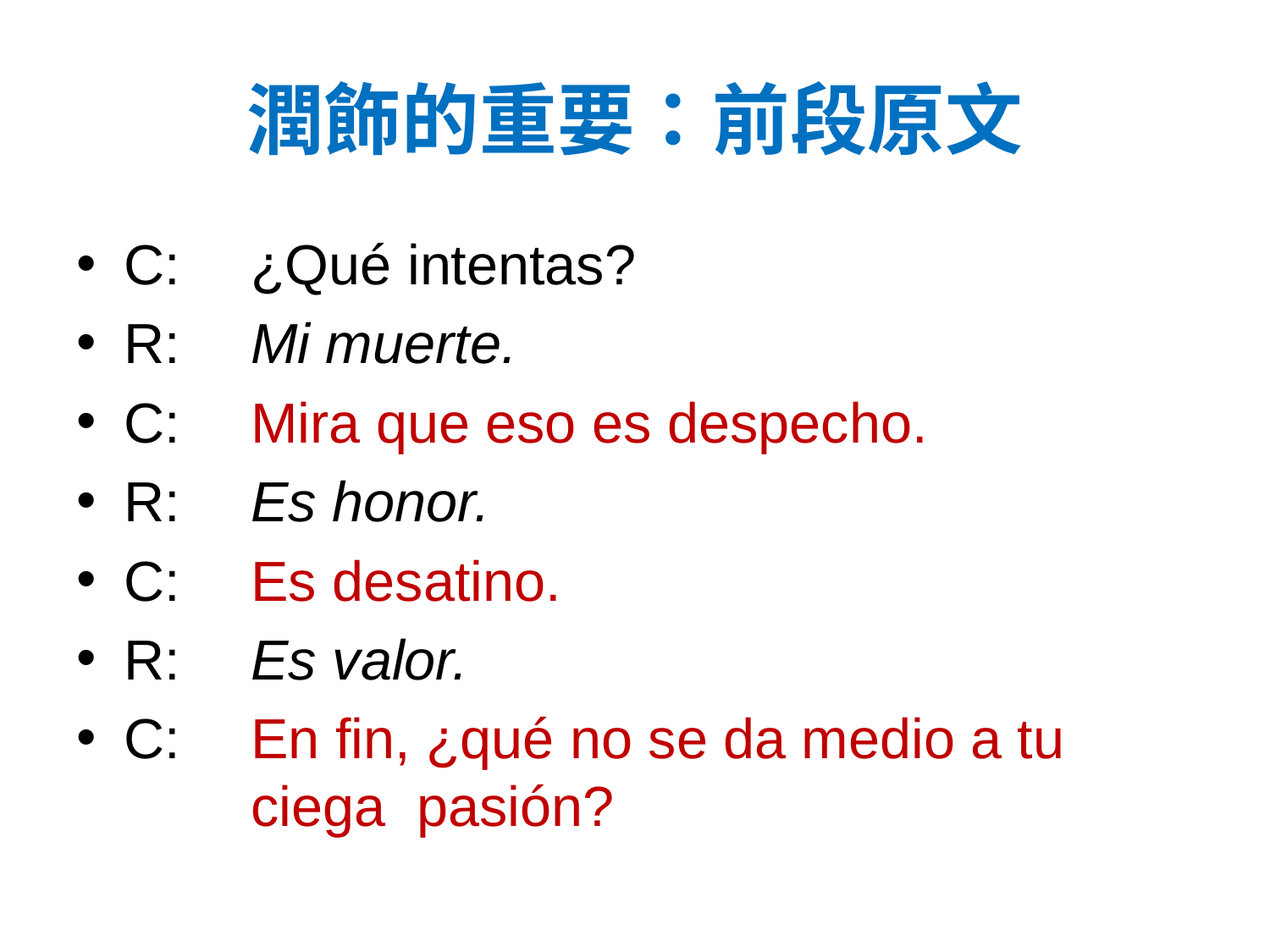

# 潤飾的重要：前段原文
C:  	¿Qué intentas?
R:  	Mi muerte.
C:  	Mira que eso es despecho.
R:   	Es honor.
C:   	Es desatino.
R:   	Es valor.
C:   	En fin, ¿qué no se da medio a tu 		ciega  pasión?